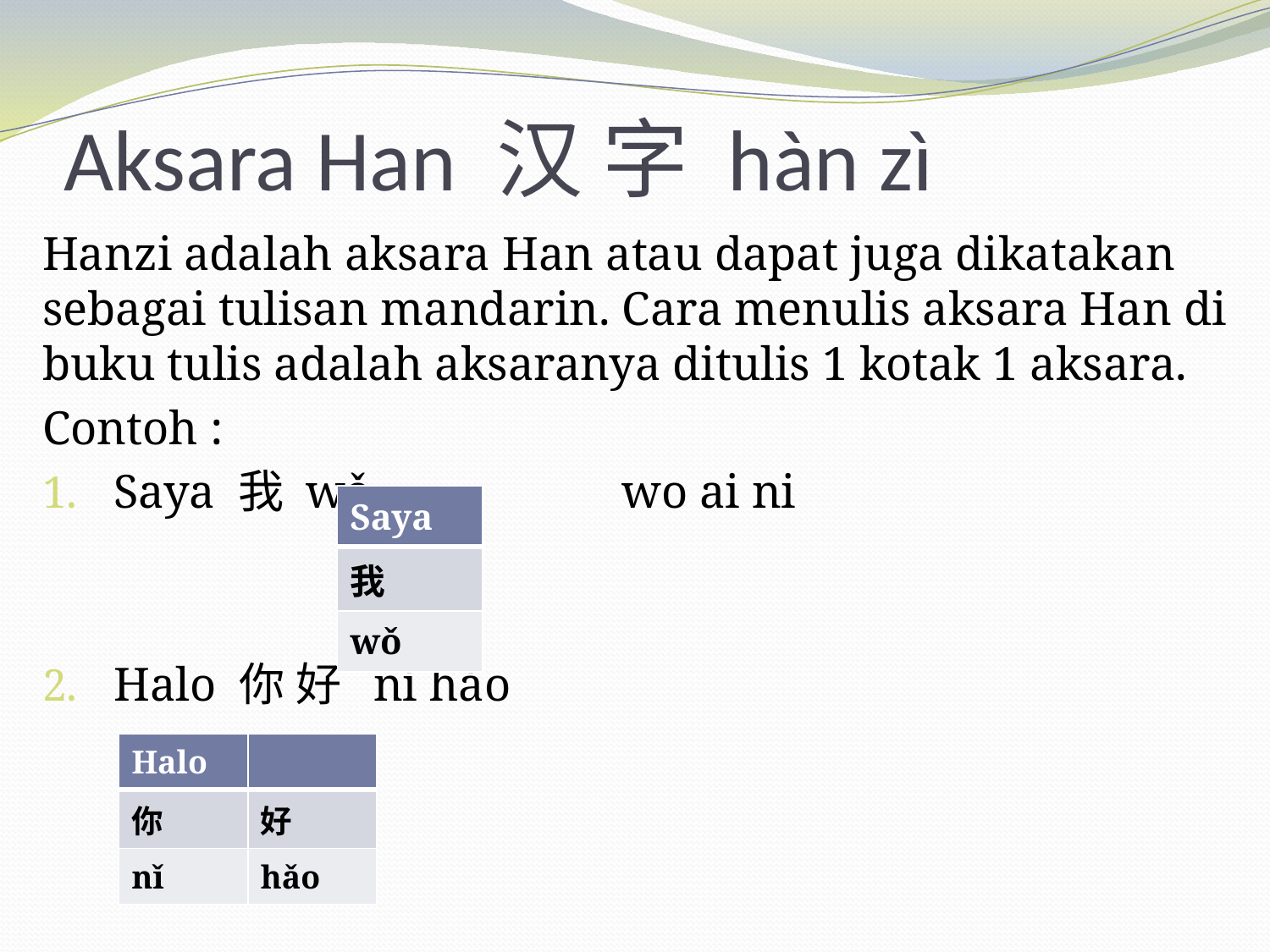

# Aksara Han 汉 字 hàn zì
Hanzi adalah aksara Han atau dapat juga dikatakan sebagai tulisan mandarin. Cara menulis aksara Han di buku tulis adalah aksaranya ditulis 1 kotak 1 aksara.
Contoh :
Saya 我 wǒ 		wo ai ni

Halo 你 好  nǐ hǎo

| Saya |
| --- |
| 我 |
| wǒ |
| Halo |  |
| --- | --- |
| 你 | 好 |
| nǐ | hǎo |